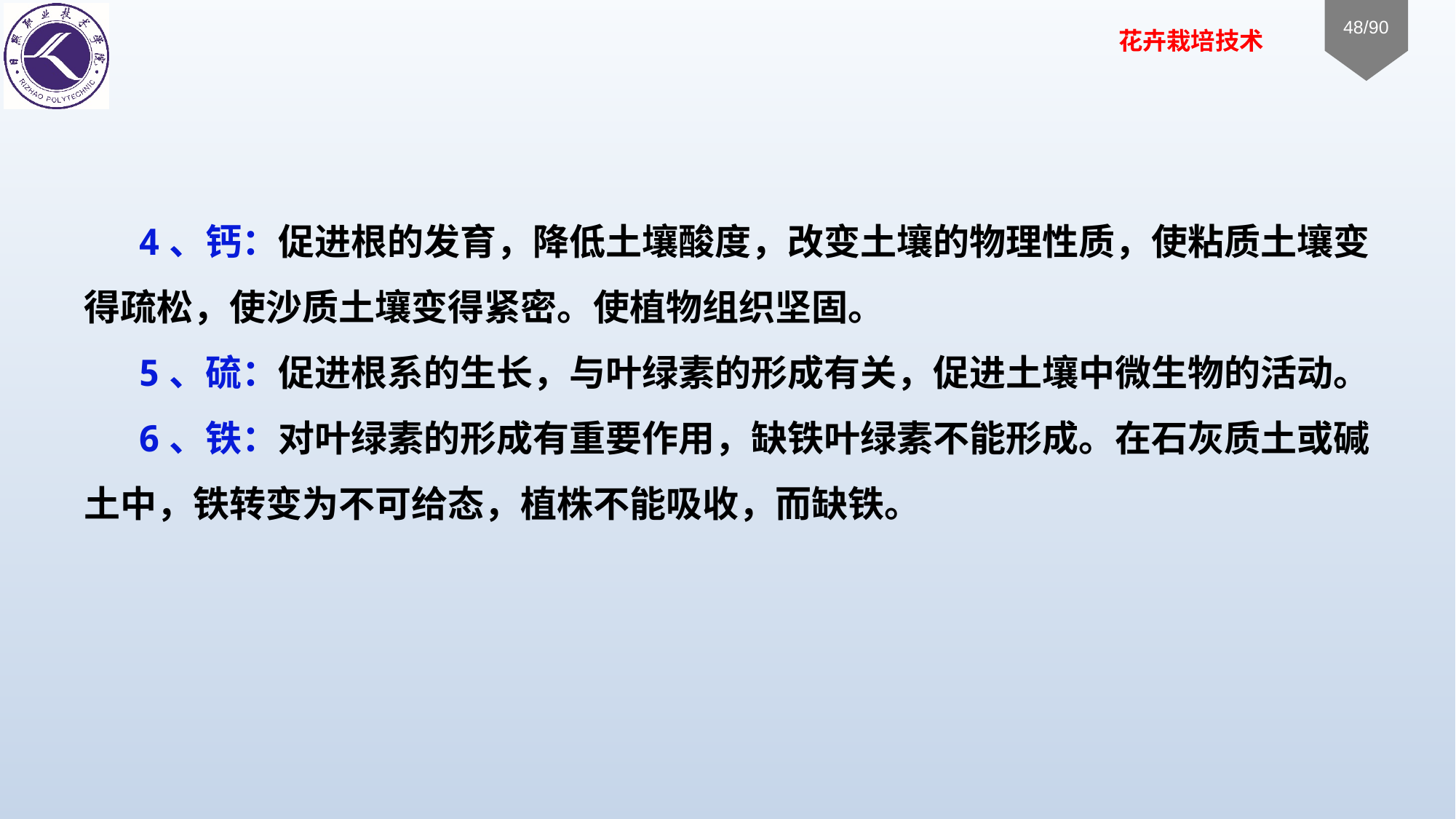

4、钙：促进根的发育，降低土壤酸度，改变土壤的物理性质，使粘质土壤变得疏松，使沙质土壤变得紧密。使植物组织坚固。
5、硫：促进根系的生长，与叶绿素的形成有关，促进土壤中微生物的活动。
6、铁：对叶绿素的形成有重要作用，缺铁叶绿素不能形成。在石灰质土或碱土中，铁转变为不可给态，植株不能吸收，而缺铁。